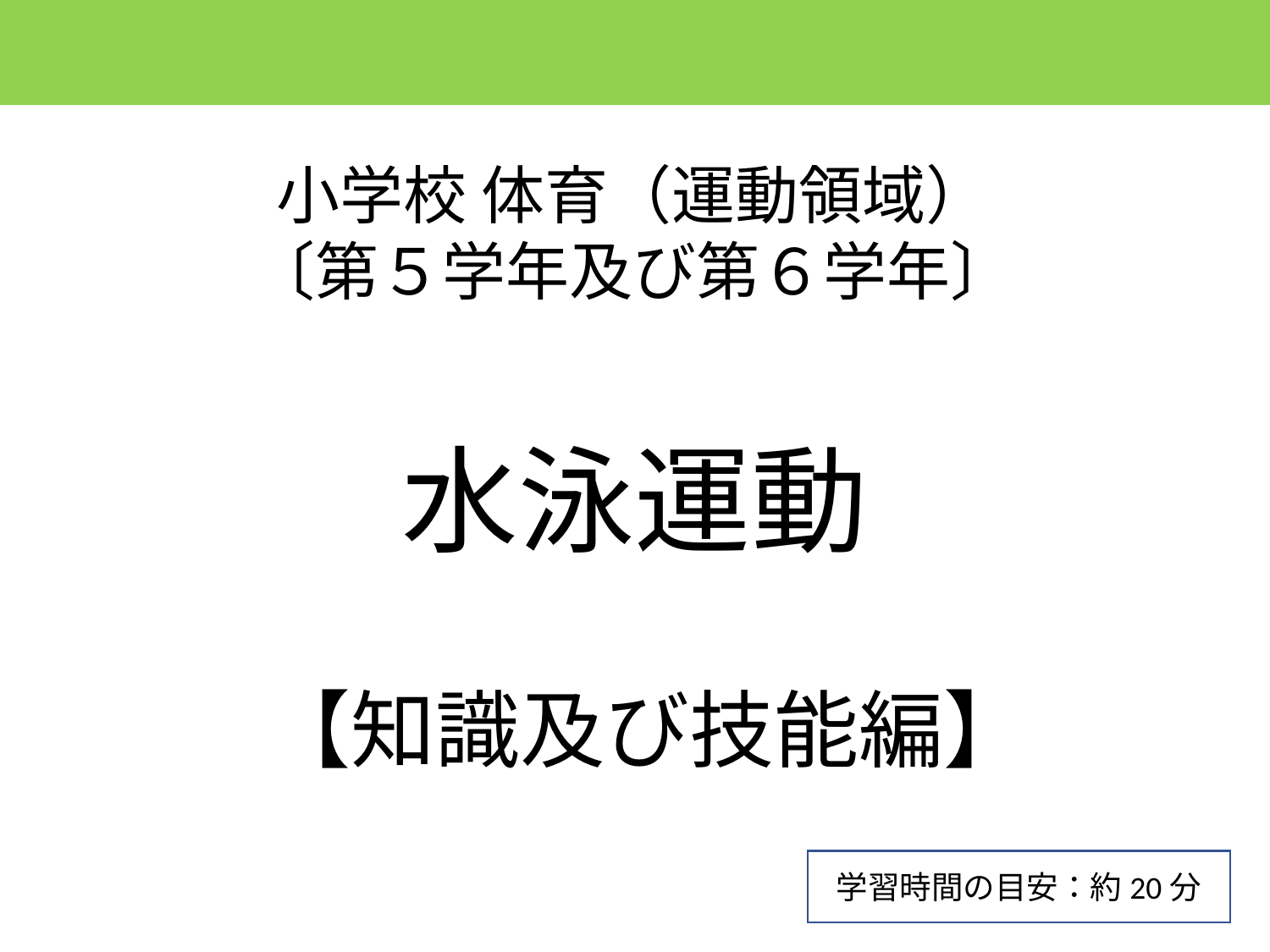

小学校 体育（運動領域）
〔第５学年及び第６学年〕
水泳運動

【知識及び技能編】
学習時間の目安：約20分